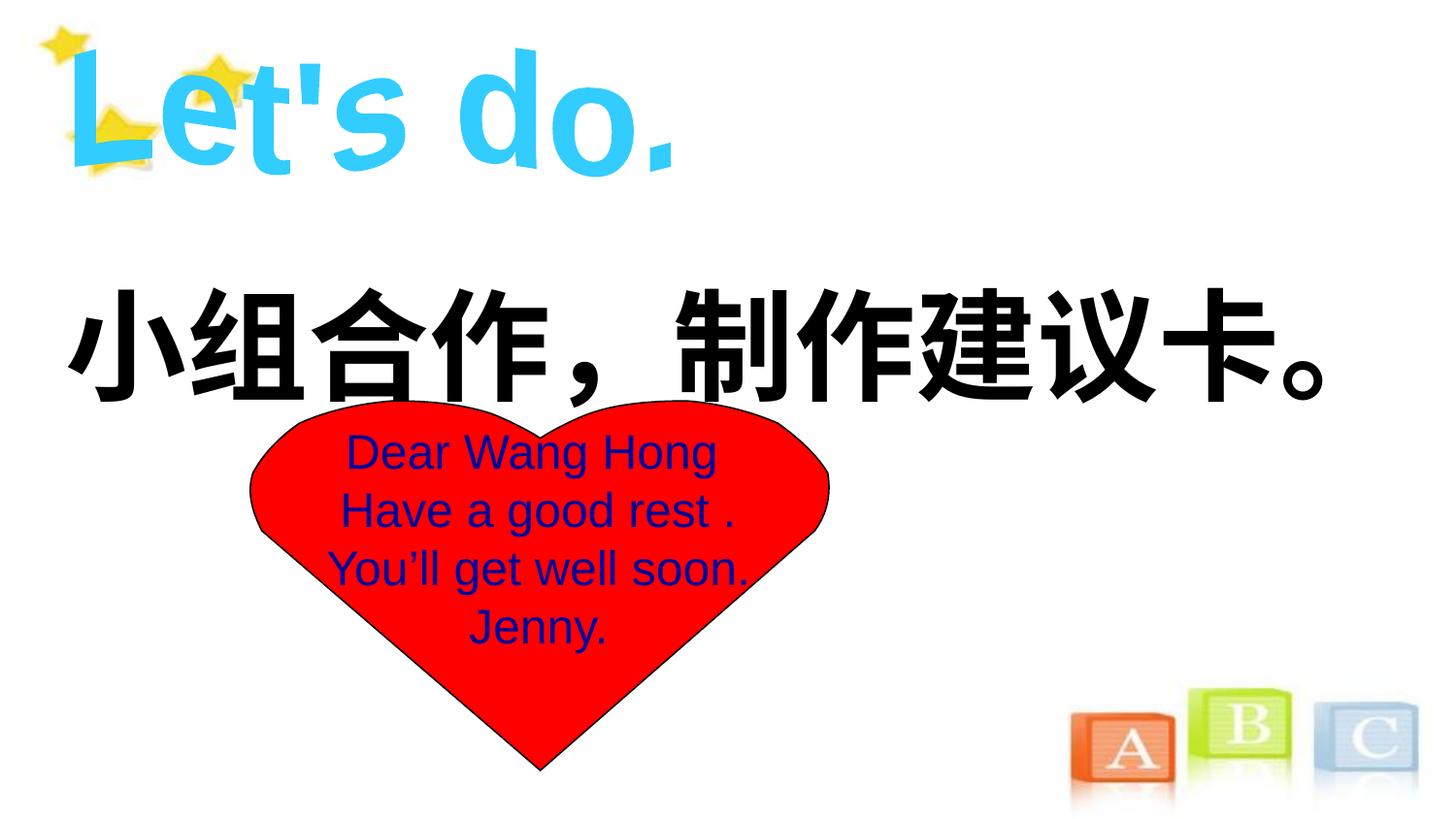

Let's do.
小组合作，制作建议卡。
Dear Wang Hong
Have a good rest .
You’ll get well soon.
Jenny.